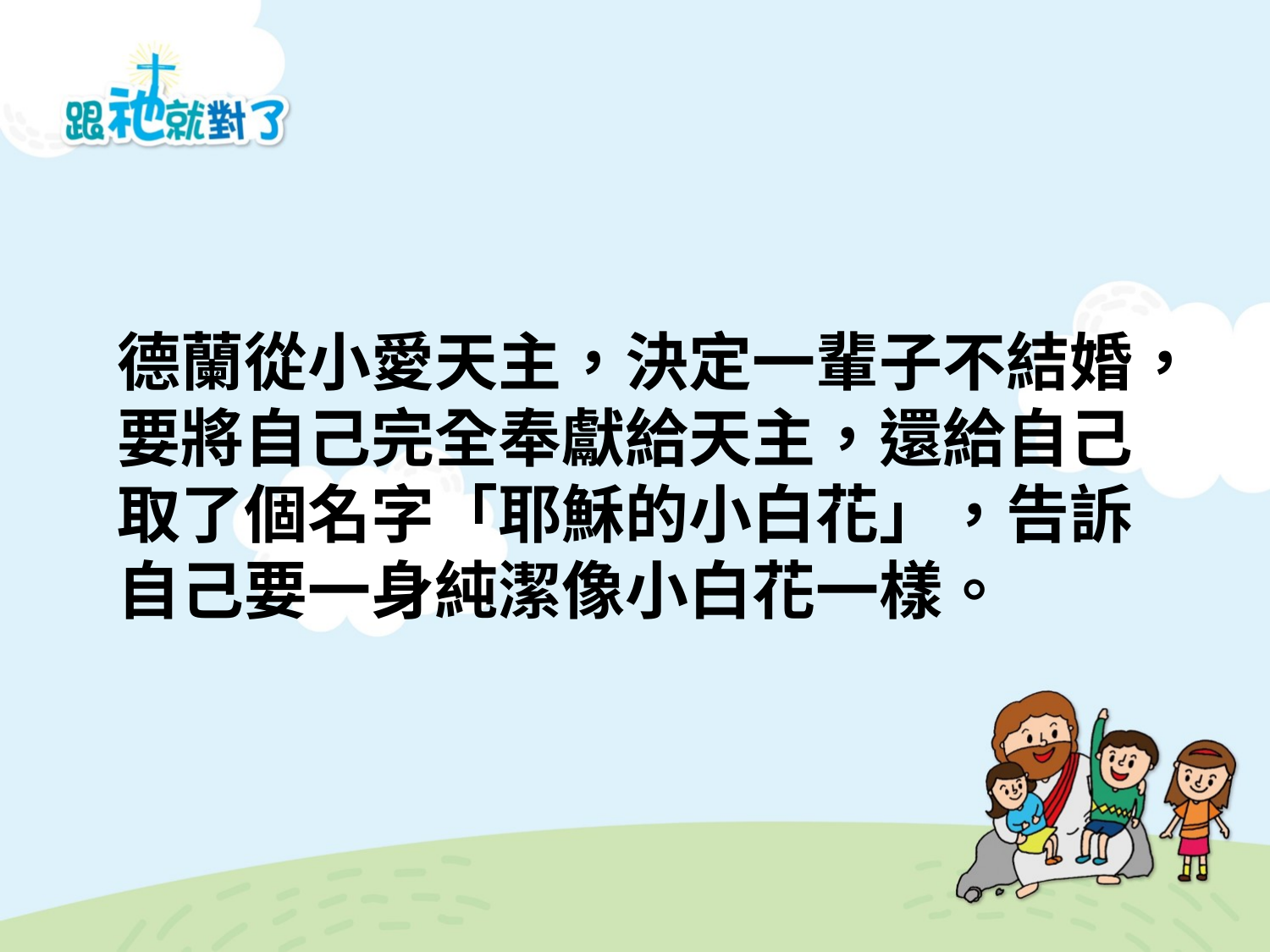

德蘭從小愛天主，決定一輩子不結婚，要將自己完全奉獻給天主，還給自己取了個名字「耶穌的小白花」，告訴自己要一身純潔像小白花一樣。